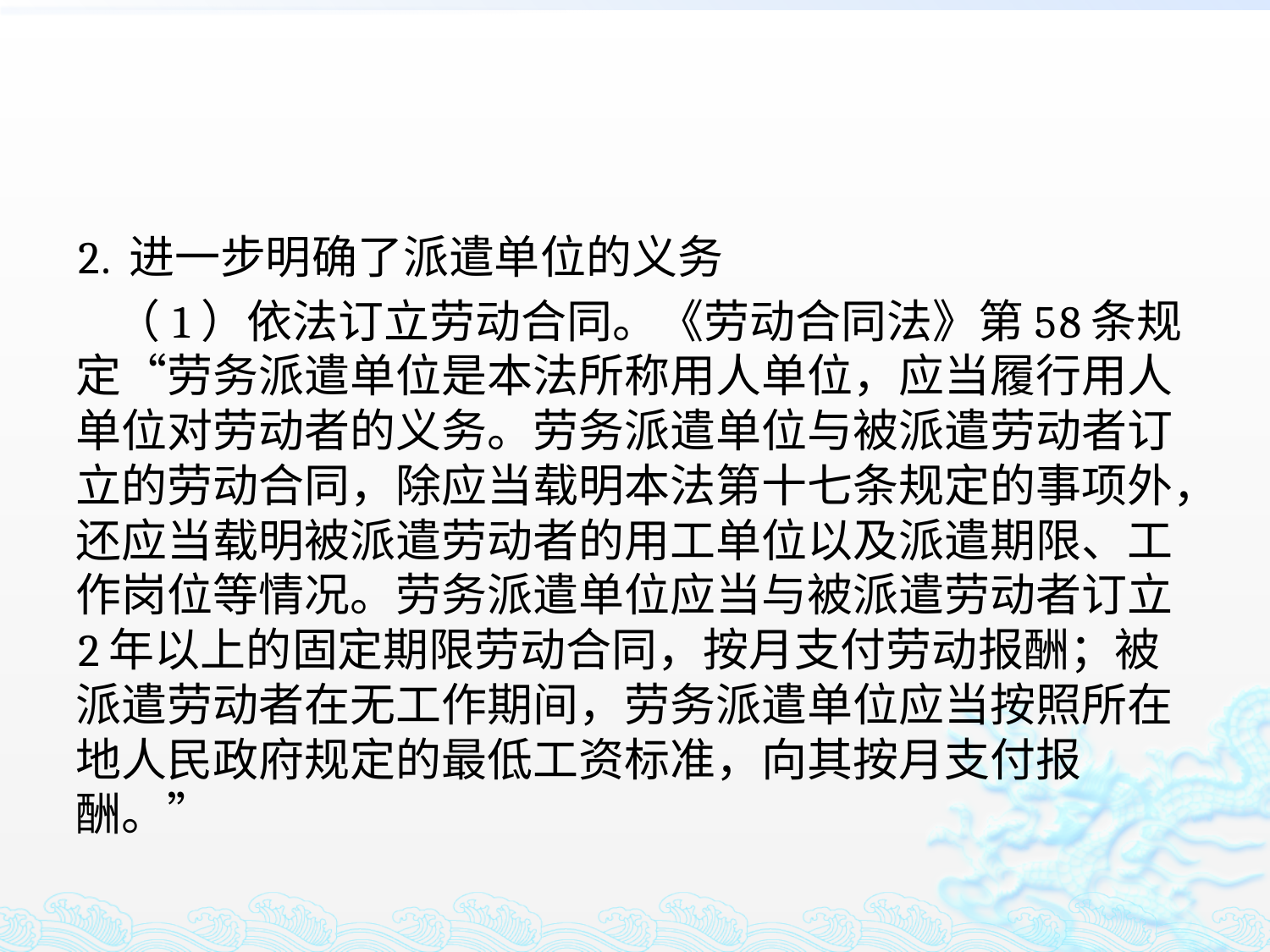

#
2. 进一步明确了派遣单位的义务
   （1）依法订立劳动合同。《劳动合同法》第58条规定“劳务派遣单位是本法所称用人单位，应当履行用人单位对劳动者的义务。劳务派遣单位与被派遣劳动者订立的劳动合同，除应当载明本法第十七条规定的事项外，还应当载明被派遣劳动者的用工单位以及派遣期限、工作岗位等情况。劳务派遣单位应当与被派遣劳动者订立2年以上的固定期限劳动合同，按月支付劳动报酬；被派遣劳动者在无工作期间，劳务派遣单位应当按照所在地人民政府规定的最低工资标准，向其按月支付报酬。”